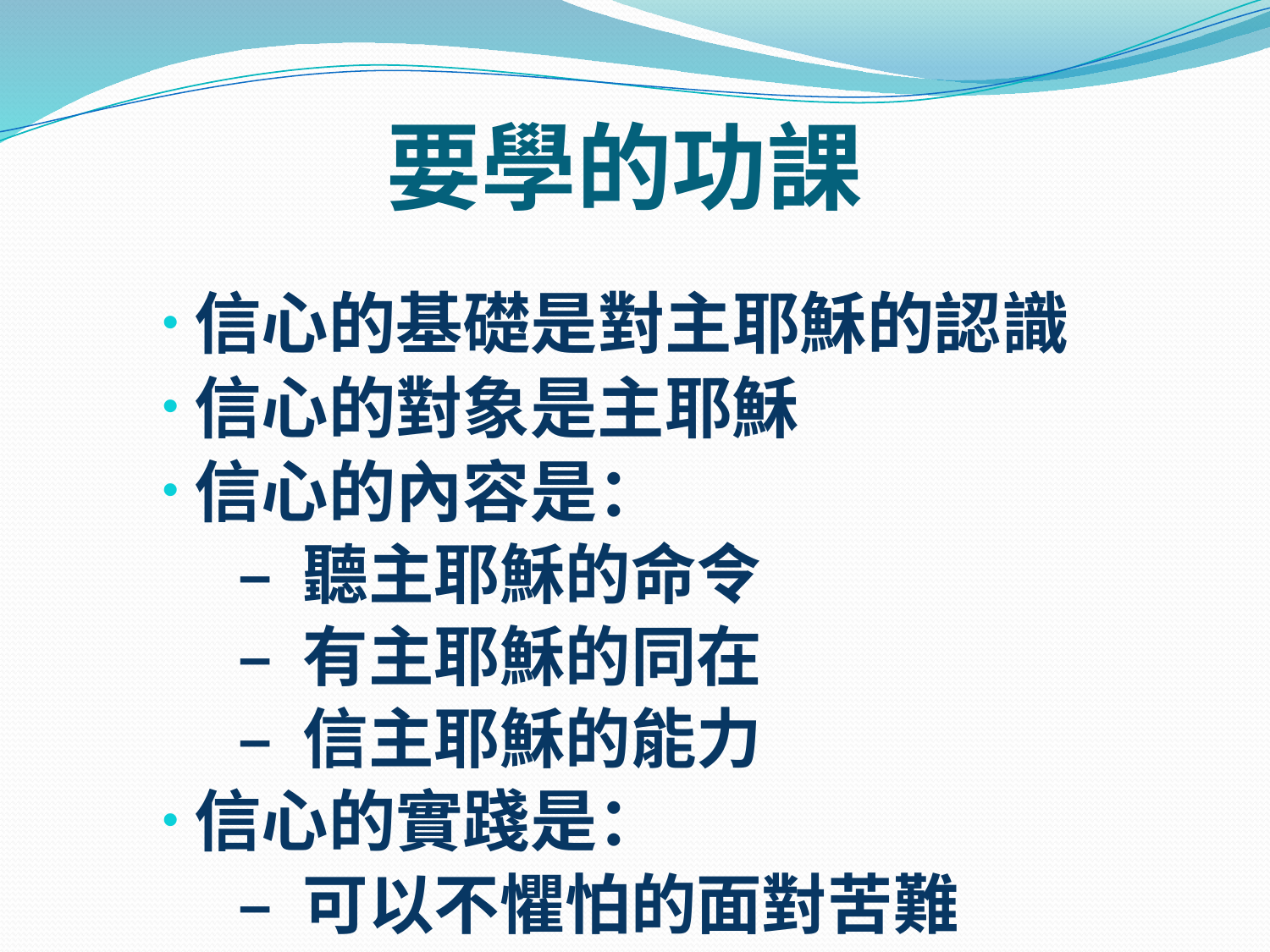

# 要學的功課
信心的基礎是對主耶穌的認識
信心的對象是主耶穌
信心的內容是：
– 聽主耶穌的命令
– 有主耶穌的同在
– 信主耶穌的能力
信心的實踐是：
– 可以不懼怕的面對苦難